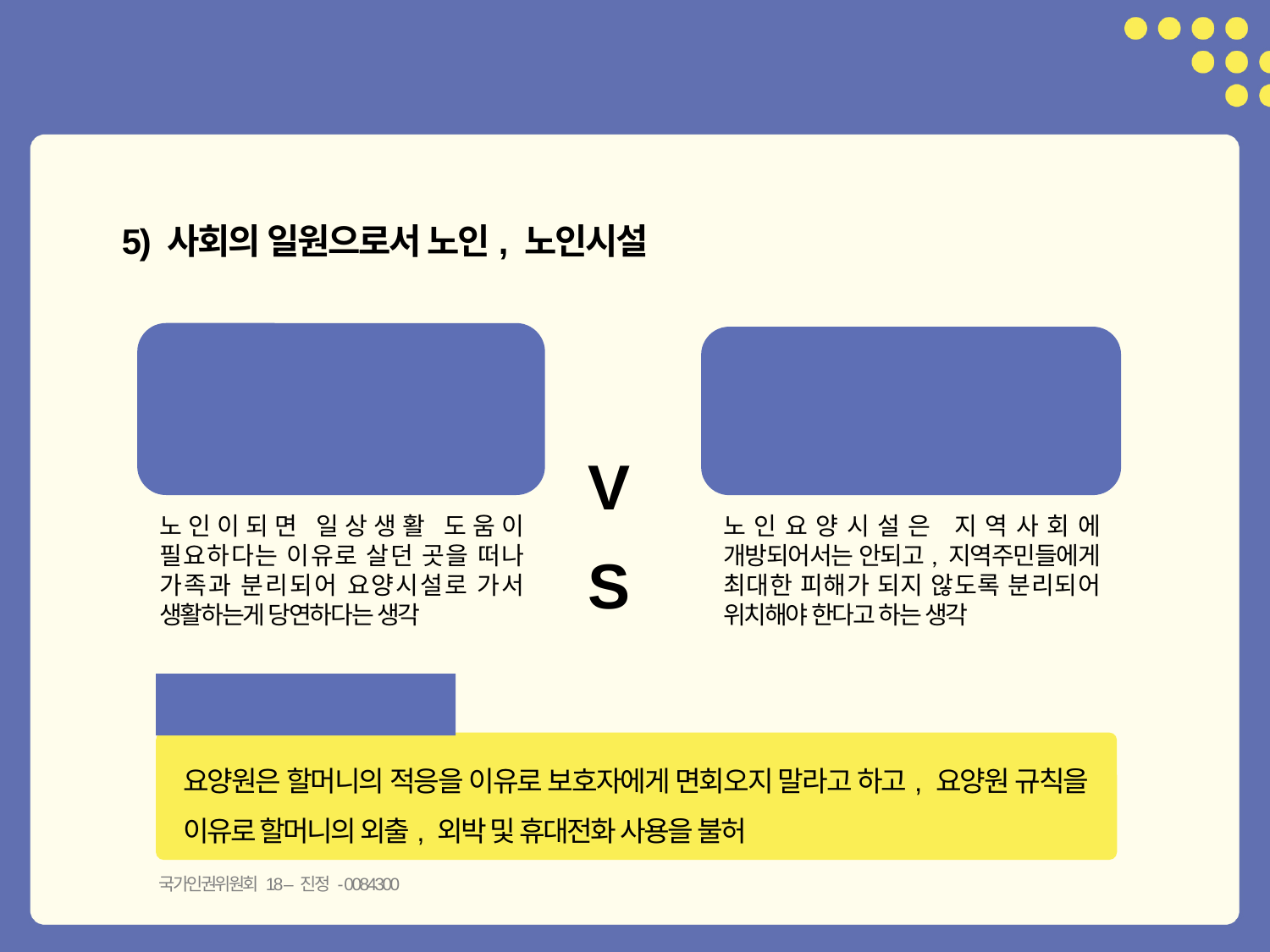

5) 사회의 일원으로서 노인, 노인시설
노인이 되면
살던 곳을 떠나
요양시설로 가야해
노인요양시설은
우리지역에
있어서는 안돼
VS
노인이되면 일상생활 도움이 필요하다는 이유로 살던 곳을 떠나 가족과 분리되어 요양시설로 가서 생활하는게 당연하다는 생각
노인요양시설은 지역사회에 개방되어서는 안되고, 지역주민들에게 최대한 피해가 되지 않도록 분리되어 위치해야 한다고 하는 생각
노인인권침해 사례

요양원은 할머니의 적응을 이유로 보호자에게 면회오지 말라고 하고, 요양원 규칙을 이유로 할머니의 외출, 외박 및 휴대전화 사용을 불허
국가인권위원회 18 – 진정 - 0084300
47